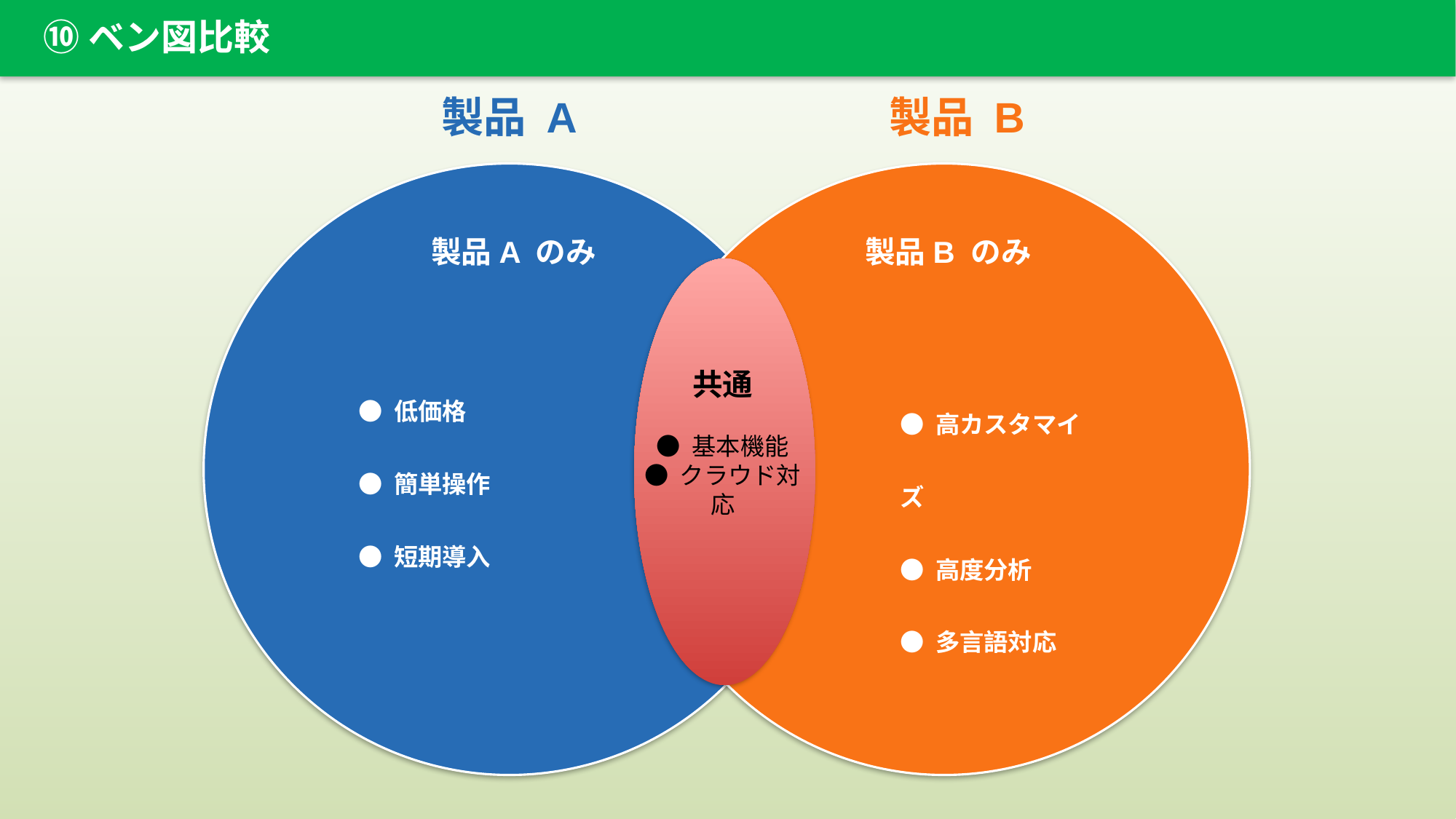

⑩ベン図比較
製品 A
製品 B

製品A のみ
製品B のみ

● 低価格
● 簡単操作
● 短期導入
共通

● 基本機能
● クラウド対応
● 高カスタマイズ
● 高度分析
● 多言語対応